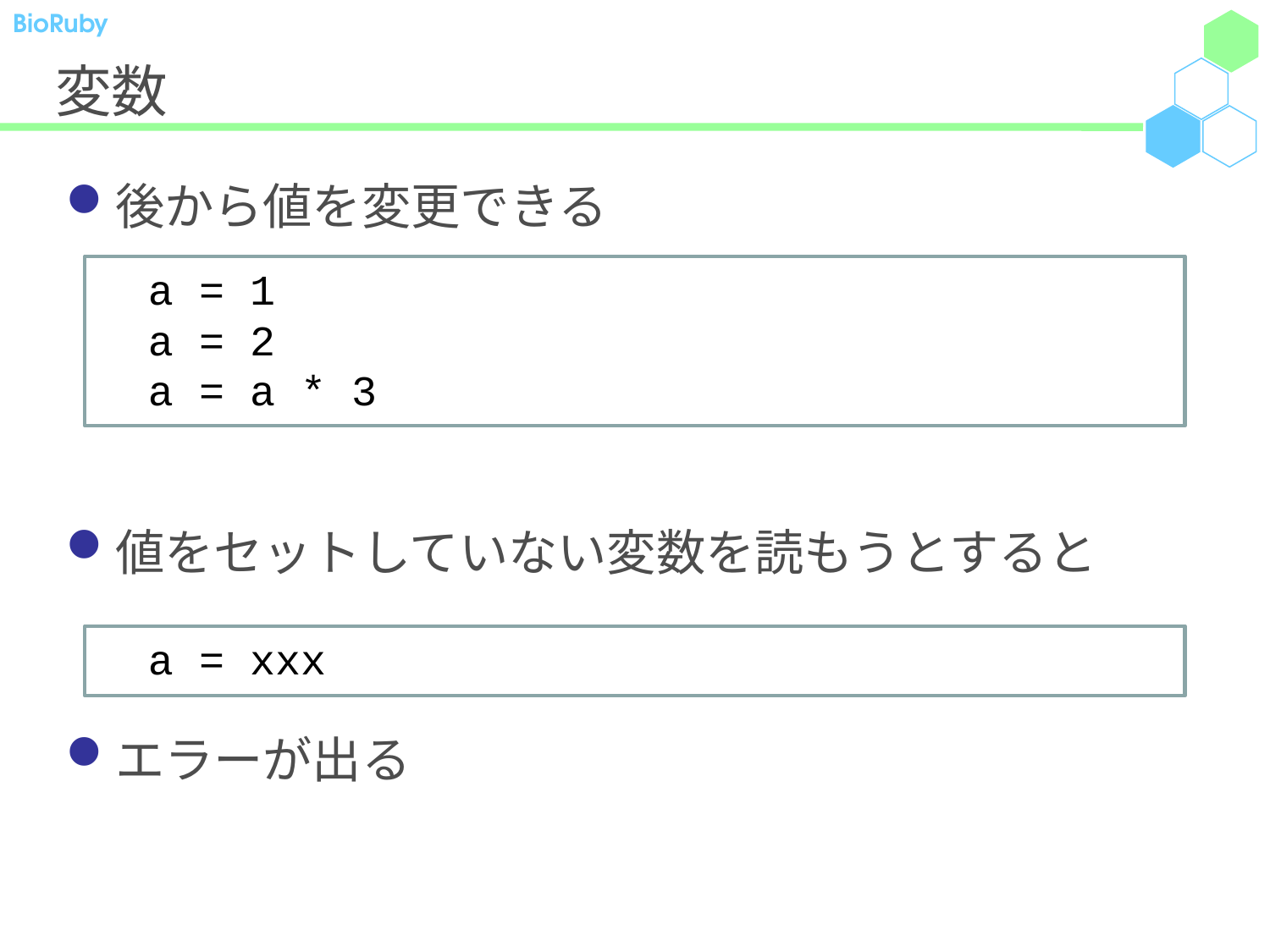

# 変数
後から値を変更できる

値をセットしていない変数を読もうとすると

エラーが出る
  a = 1
  a = 2
  a = a * 3
  a = xxx